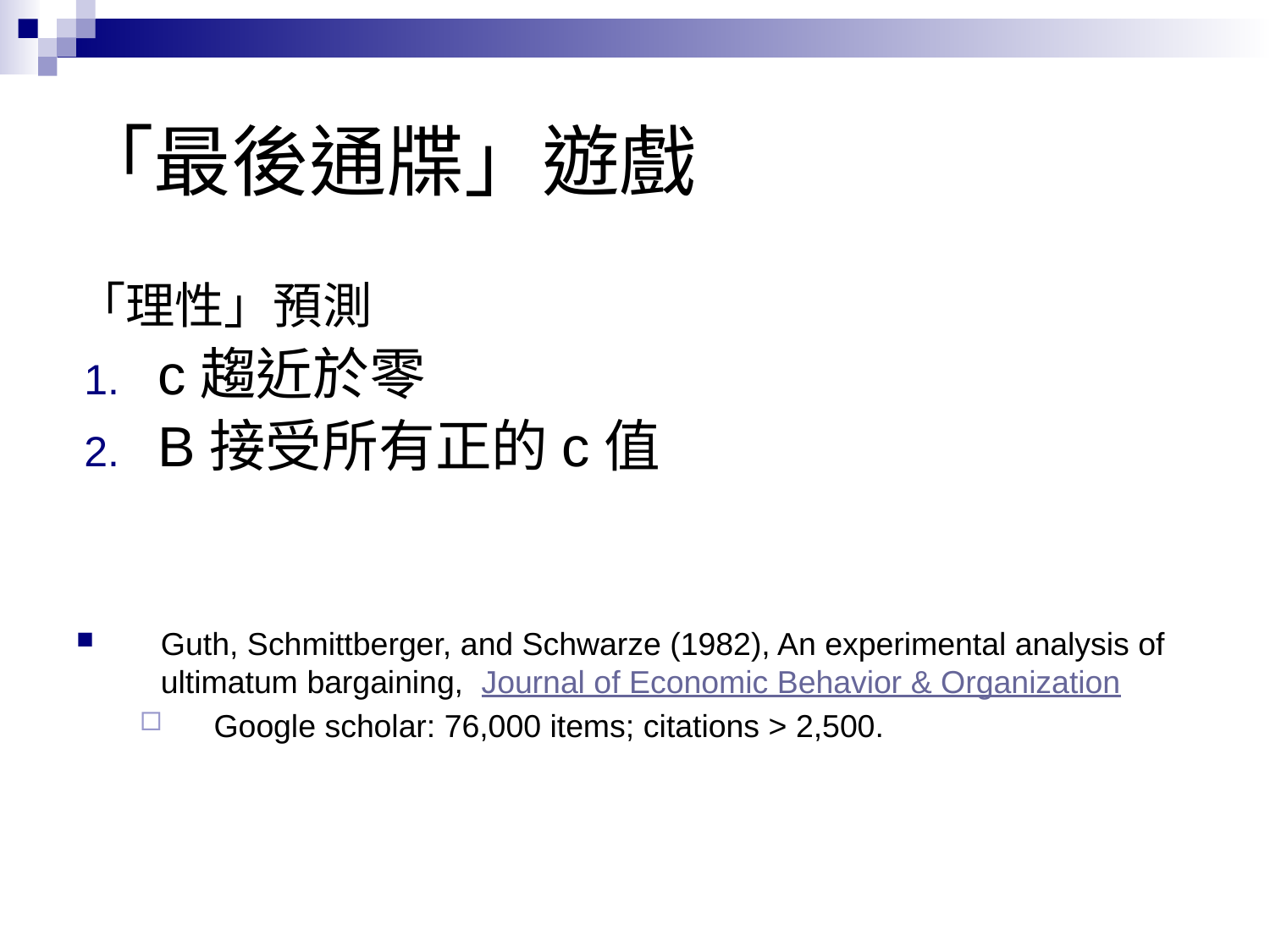

# 「最後通牒」遊戲
「理性」預測
c趨近於零
B接受所有正的c值

Guth, Schmittberger, and Schwarze (1982), An experimental analysis of ultimatum bargaining,  Journal of Economic Behavior & Organization
Google scholar: 76,000 items; citations > 2,500.